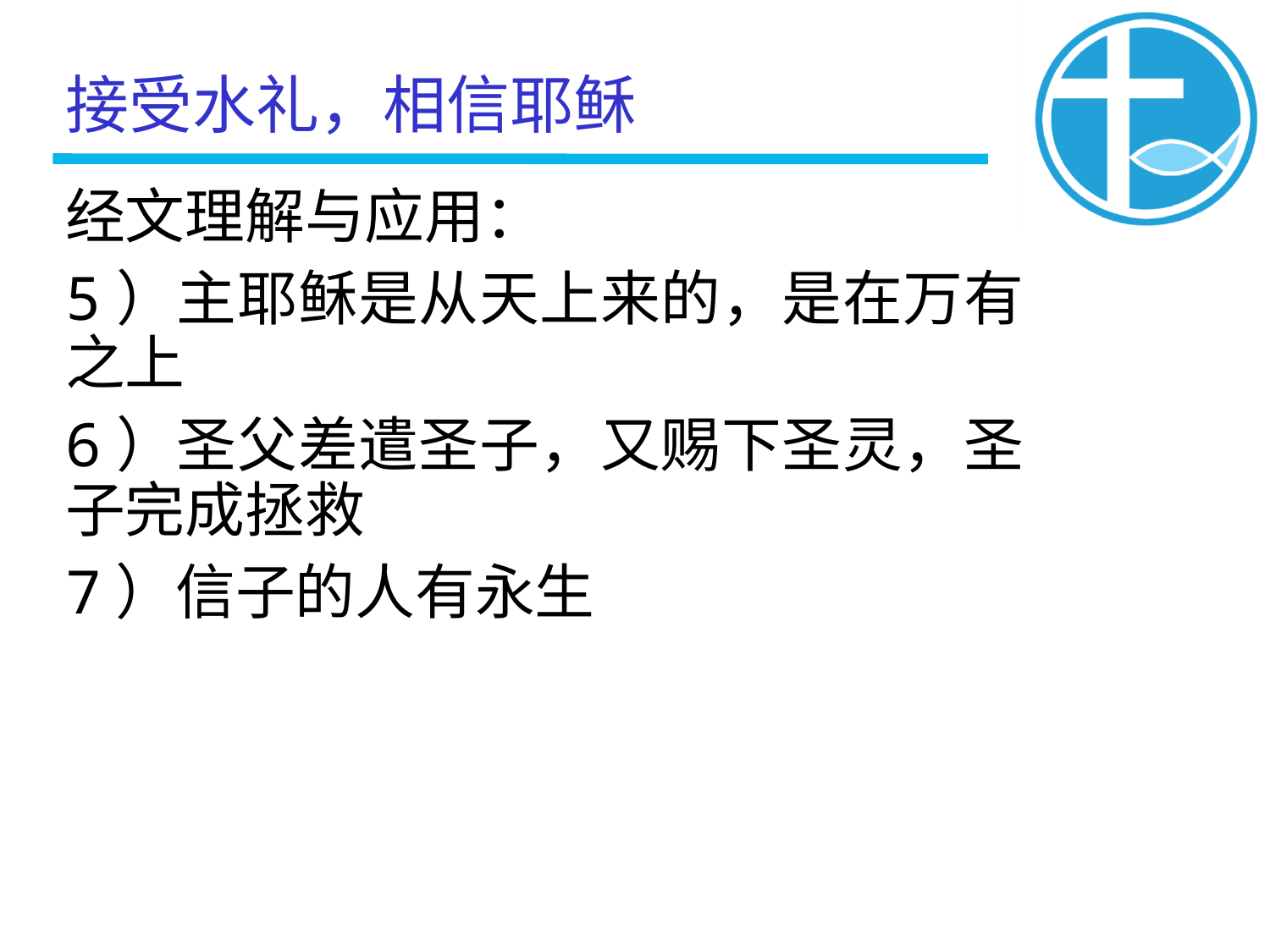

接受水礼，相信耶稣
经文理解与应用：
5）主耶稣是从天上来的，是在万有之上
6）圣父差遣圣子，又赐下圣灵，圣子完成拯救
7）信子的人有永生